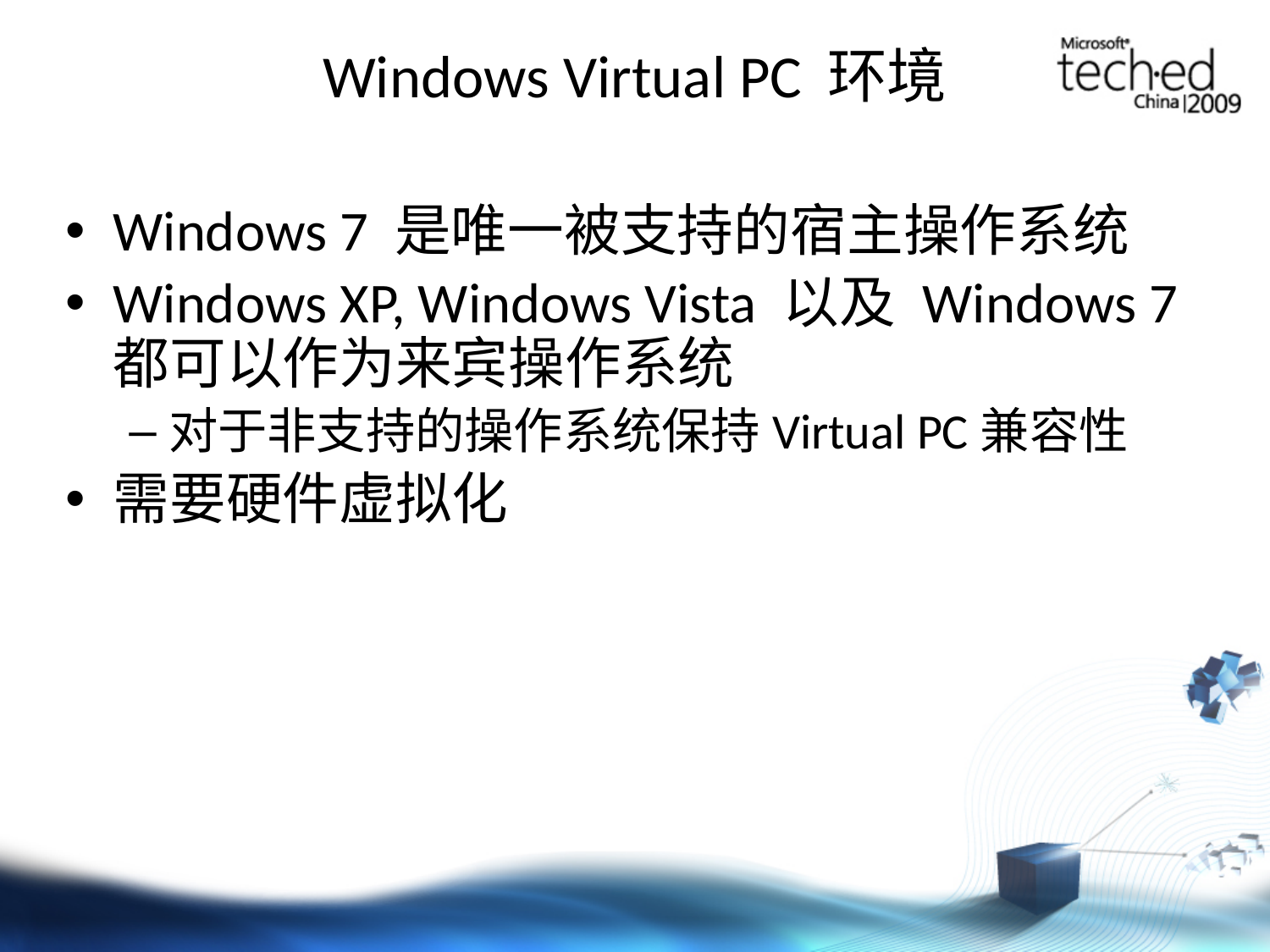

# Windows Virtual PC 环境
Windows 7 是唯一被支持的宿主操作系统
Windows XP, Windows Vista 以及 Windows 7都可以作为来宾操作系统
对于非支持的操作系统保持Virtual PC兼容性
需要硬件虚拟化